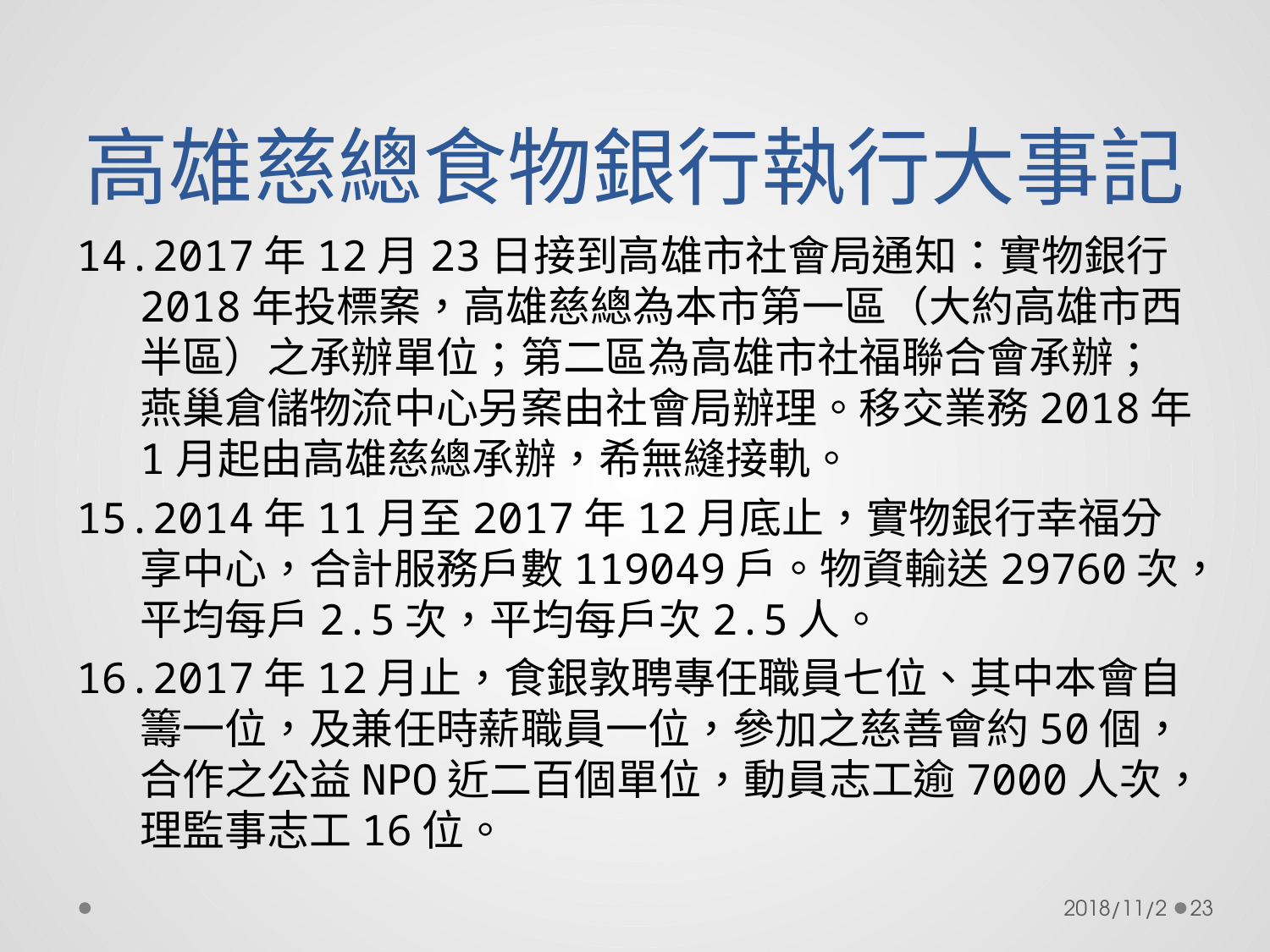

# 高雄慈總食物銀行執行大事記
2017年12月23日接到高雄市社會局通知：實物銀行2018年投標案，高雄慈總為本市第一區（大約高雄市西半區）之承辦單位；第二區為高雄市社福聯合會承辦；燕巢倉儲物流中心另案由社會局辦理。移交業務2018年1月起由高雄慈總承辦，希無縫接軌。
2014年11月至2017年12月底止，實物銀行幸福分享中心，合計服務戶數119049戶。物資輸送29760次，平均每戶2.5次，平均每戶次2.5人。
2017年12月止，食銀敦聘專任職員七位、其中本會自籌一位，及兼任時薪職員一位，參加之慈善會約50個，合作之公益NPO近二百個單位，動員志工逾7000人次，理監事志工16位。

2018/11/2
23